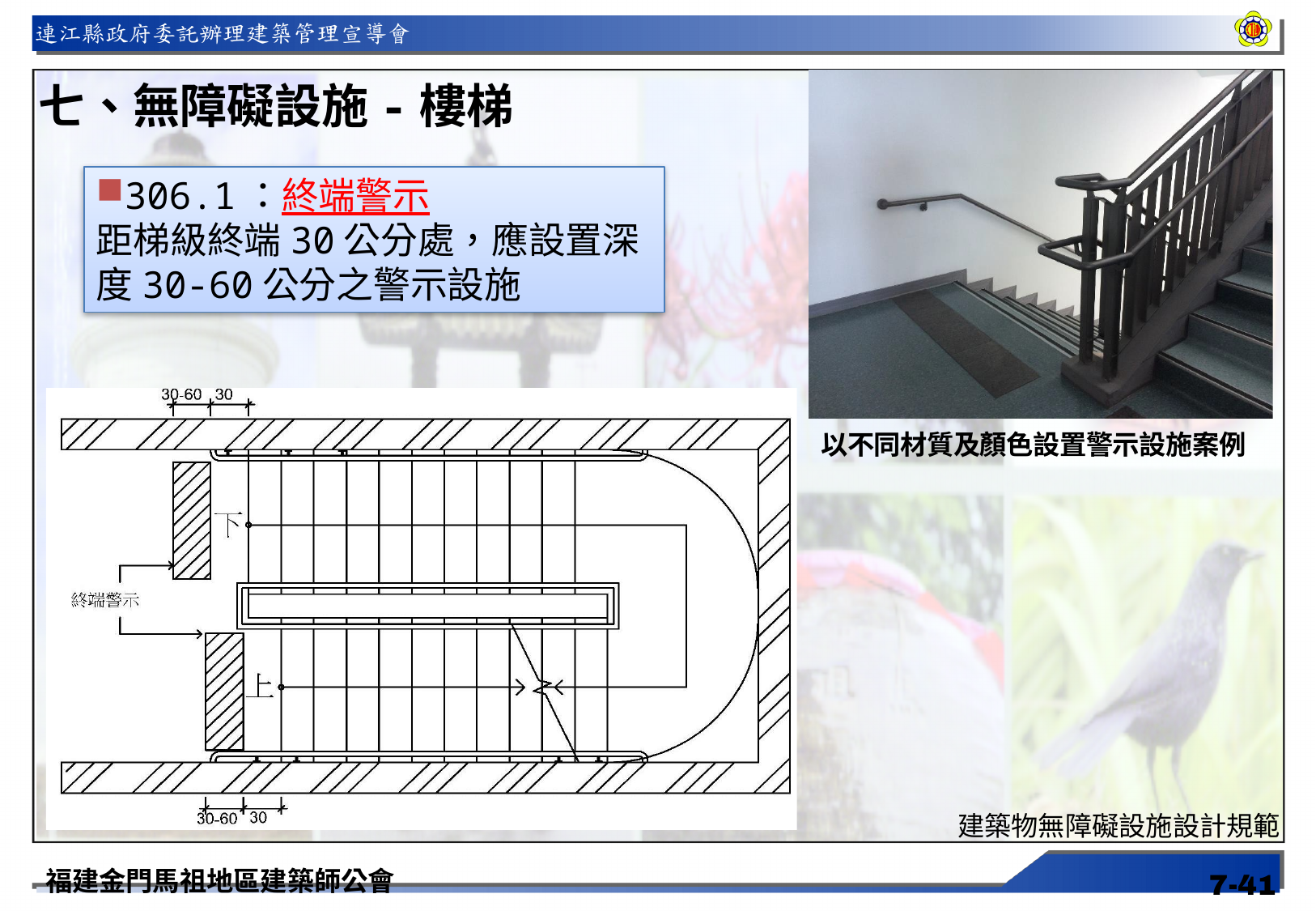

七、無障礙設施-樓梯

306.1：終端警示
距梯級終端30公分處，應設置深度30-60公分之警示設施

以不同材質及顏色設置警示設施案例
建築物無障礙設施設計規範
福建金門馬祖地區建築師公會
7-41